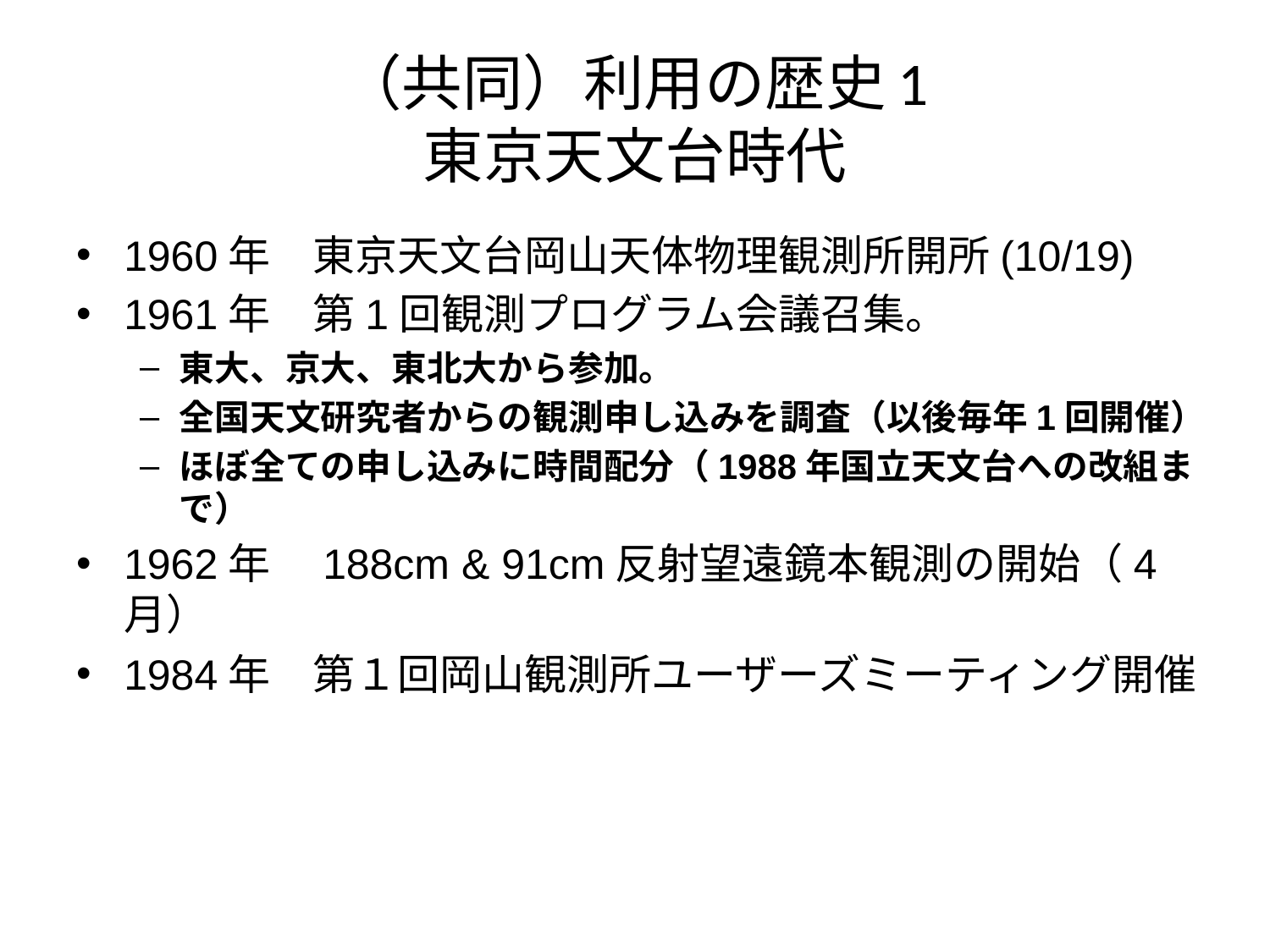

# （共同）利用の歴史1 東京天文台時代
1960年　東京天文台岡山天体物理観測所開所(10/19)
1961年　第1回観測プログラム会議召集。
東大、京大、東北大から参加。
全国天文研究者からの観測申し込みを調査（以後毎年1回開催）
ほぼ全ての申し込みに時間配分（1988年国立天文台への改組まで）
1962年　188cm & 91cm反射望遠鏡本観測の開始（4月）
1984年　第１回岡山観測所ユーザーズミーティング開催